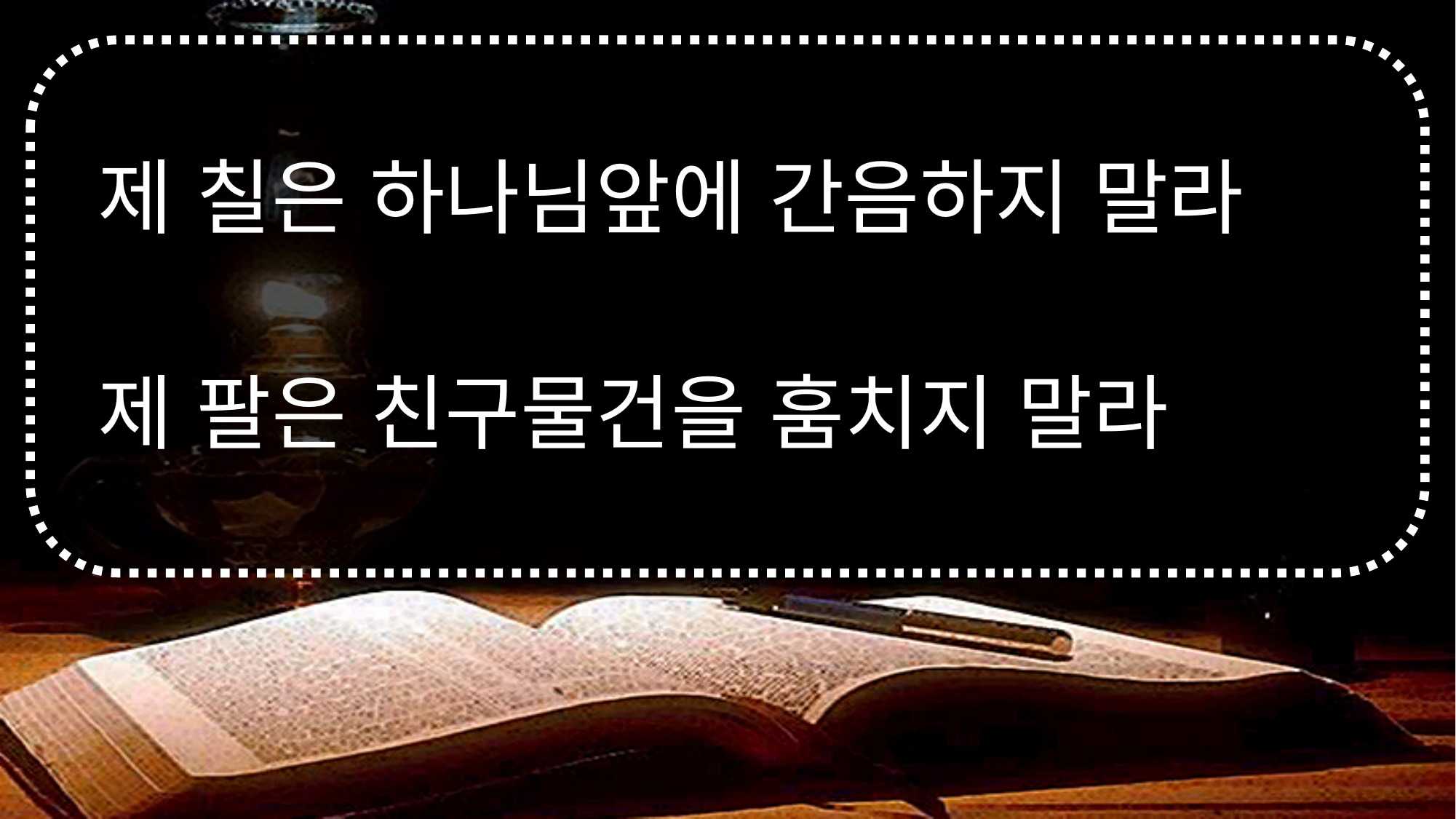

# 제 칠은 하나님앞에 간음하지 말라 제 팔은 친구물건을 훔치지 말라